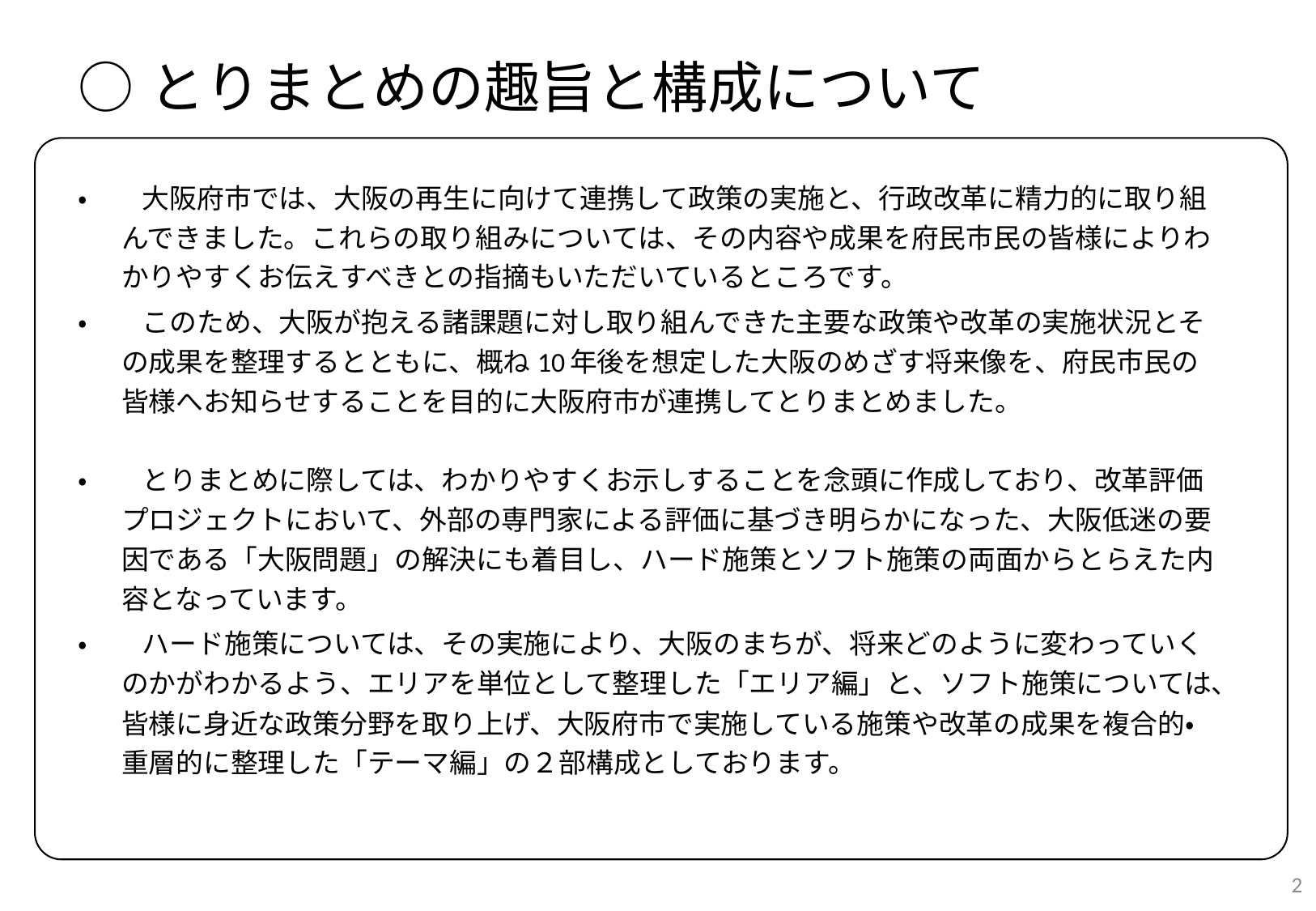

# ○とりまとめの趣旨と構成について

・　　大阪府市では、大阪の再生に向けて連携して政策の実施と、行政改革に精力的に取り組んできました。これらの取り組みについては、その内容や成果を府民市民の皆様によりわかりやすくお伝えすべきとの指摘もいただいているところです。
・　　このため、大阪が抱える諸課題に対し取り組んできた主要な政策や改革の実施状況とその成果を整理するとともに、概ね10年後を想定した大阪のめざす将来像を、府民市民の皆様へお知らせすることを目的に大阪府市が連携してとりまとめました。

・　　とりまとめに際しては、わかりやすくお示しすることを念頭に作成しており、改革評価プロジェクトにおいて、外部の専門家による評価に基づき明らかになった、大阪低迷の要因である「大阪問題」の解決にも着目し、ハード施策とソフト施策の両面からとらえた内容となっています。
・　　ハード施策については、その実施により、大阪のまちが、将来どのように変わっていくのかがわかるよう、エリアを単位として整理した「エリア編」と、ソフト施策については、皆様に身近な政策分野を取り上げ、大阪府市で実施している施策や改革の成果を複合的・重層的に整理した「テーマ編」の２部構成としております。
2